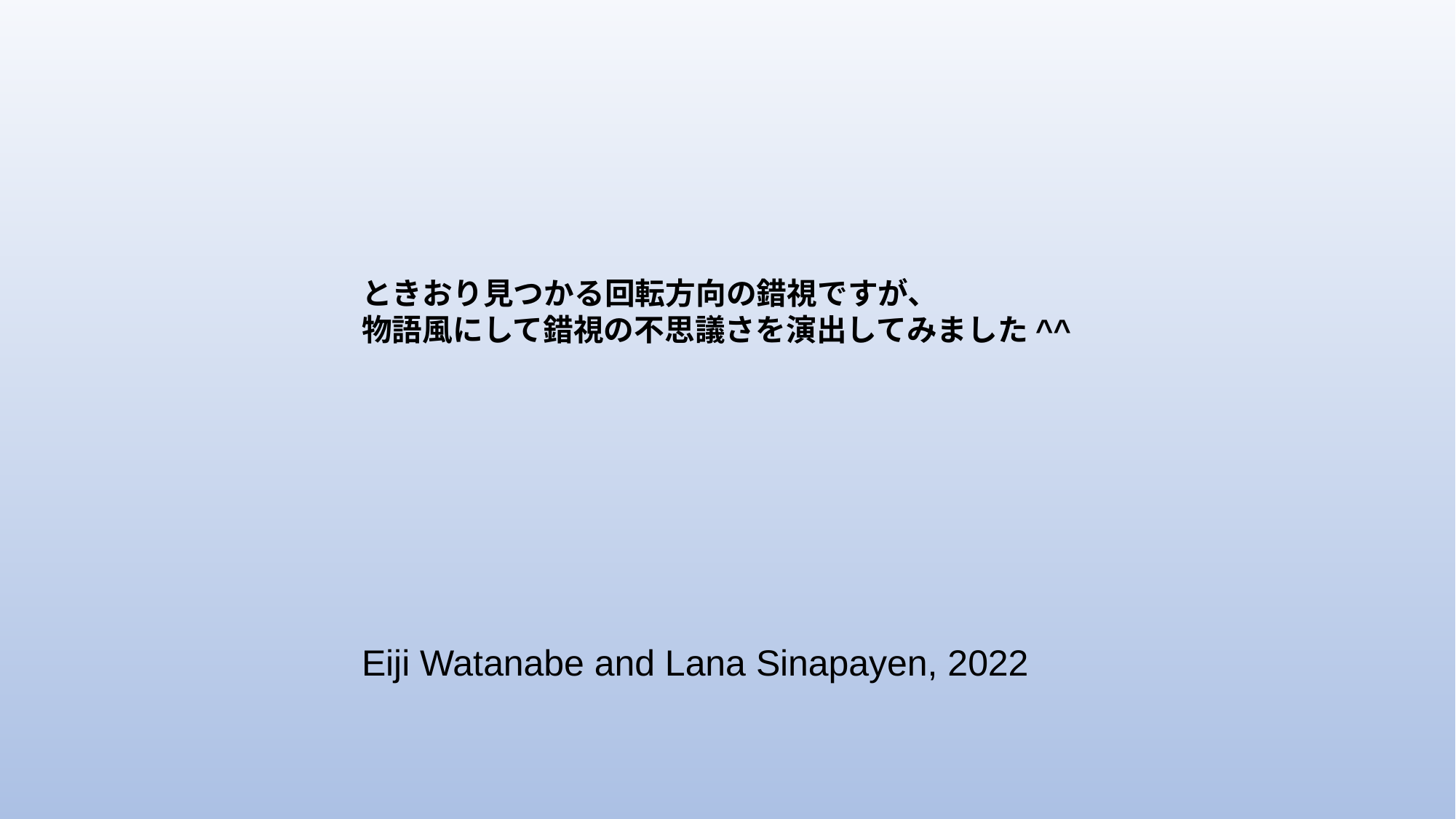

ときおり見つかる回転方向の錯視ですが、
物語風にして錯視の不思議さを演出してみました^^
Eiji Watanabe and Lana Sinapayen, 2022